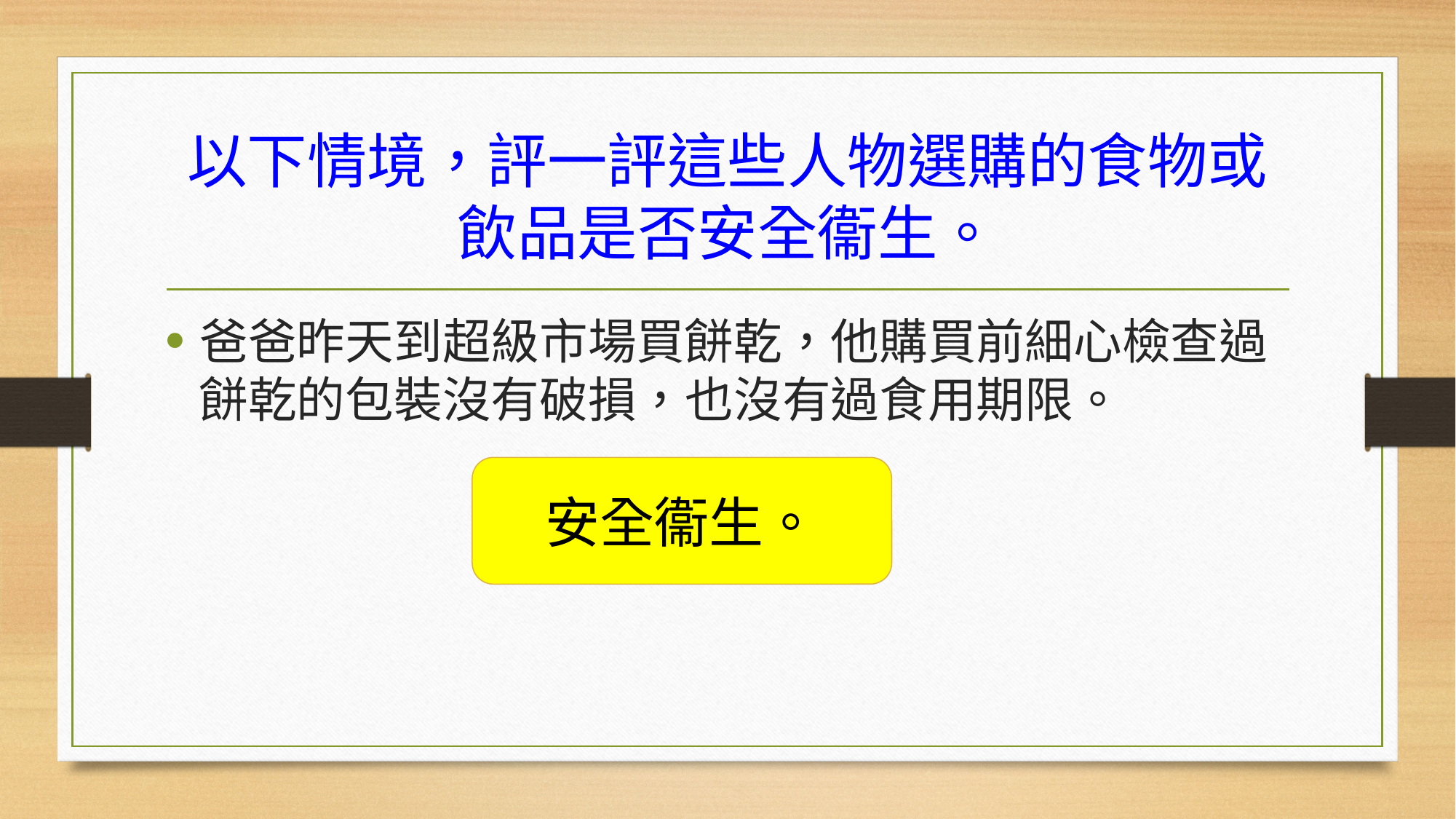

# 以下情境，評一評這些人物選購的食物或飲品是否安全衞生。
爸爸昨天到超級市場買餅乾，他購買前細心檢查過餅乾的包裝沒有破損，也沒有過食用期限。
安全衞生。